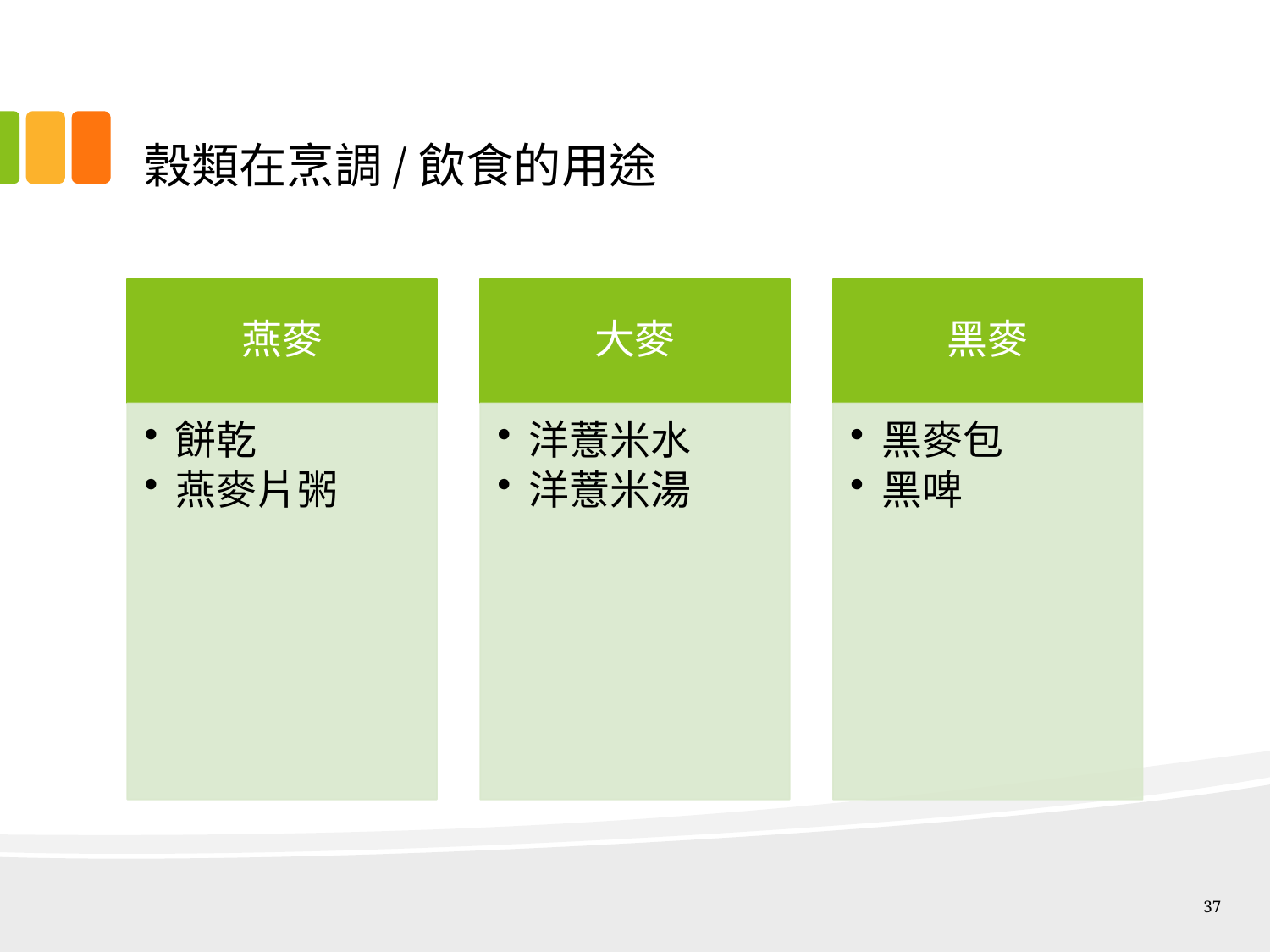

# 穀類在烹調/飲食的用途
燕麥
餅乾
燕麥片粥
大麥
洋薏米水
洋薏米湯
黑麥
黑麥包
黑啤
37